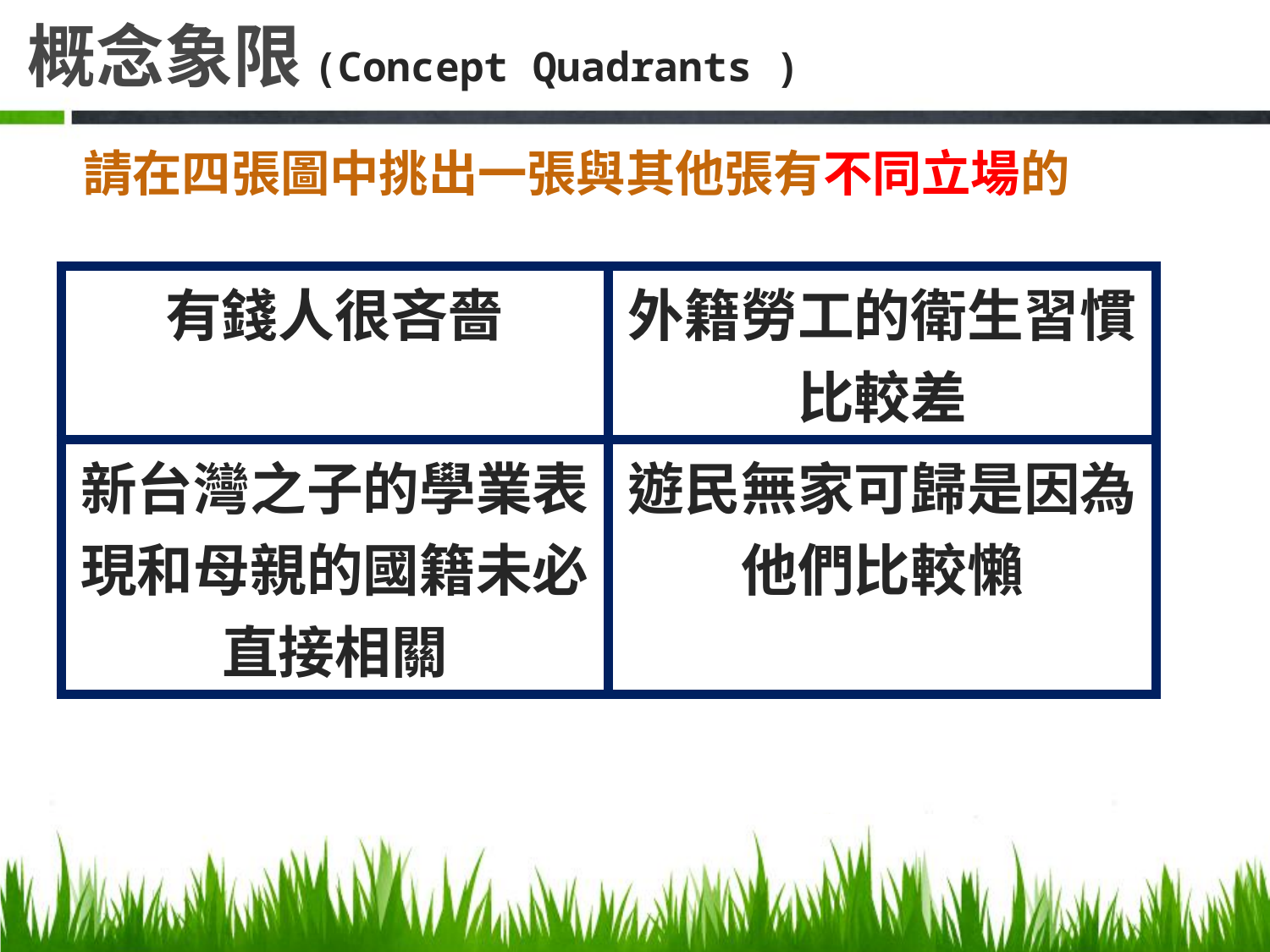

# 概念象限(Concept Quadrants )
請在四張圖中挑出一張與其他張有不同立場的
| 有錢人很吝嗇 | 外籍勞工的衛生習慣比較差 |
| --- | --- |
| 新台灣之子的學業表現和母親的國籍未必直接相關 | 遊民無家可歸是因為他們比較懶 |